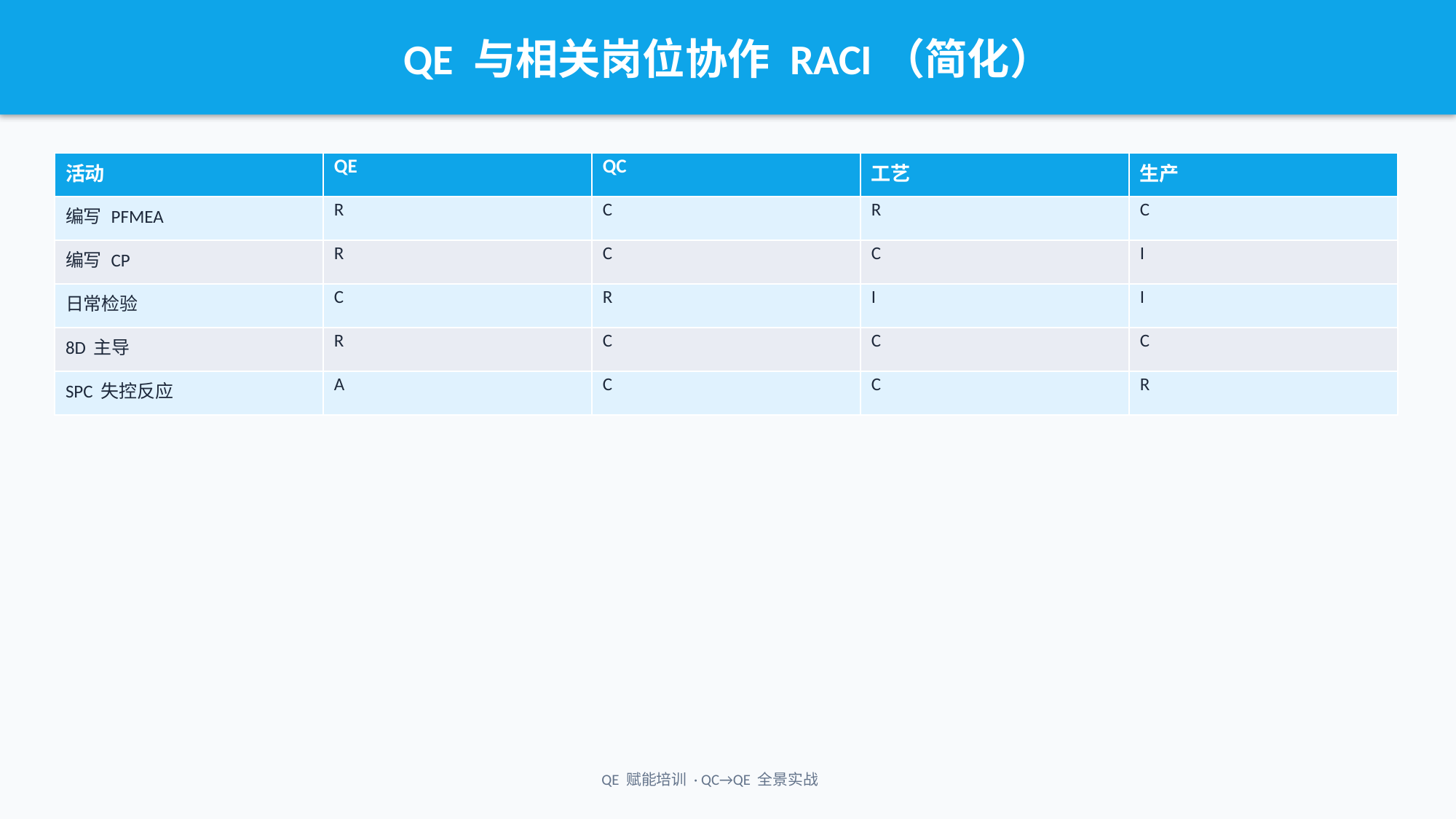

QE 与相关岗位协作 RACI（简化）
| 活动 | QE | QC | 工艺 | 生产 |
| --- | --- | --- | --- | --- |
| 编写 PFMEA | R | C | R | C |
| 编写 CP | R | C | C | I |
| 日常检验 | C | R | I | I |
| 8D 主导 | R | C | C | C |
| SPC 失控反应 | A | C | C | R |
QE 赋能培训 · QC→QE 全景实战